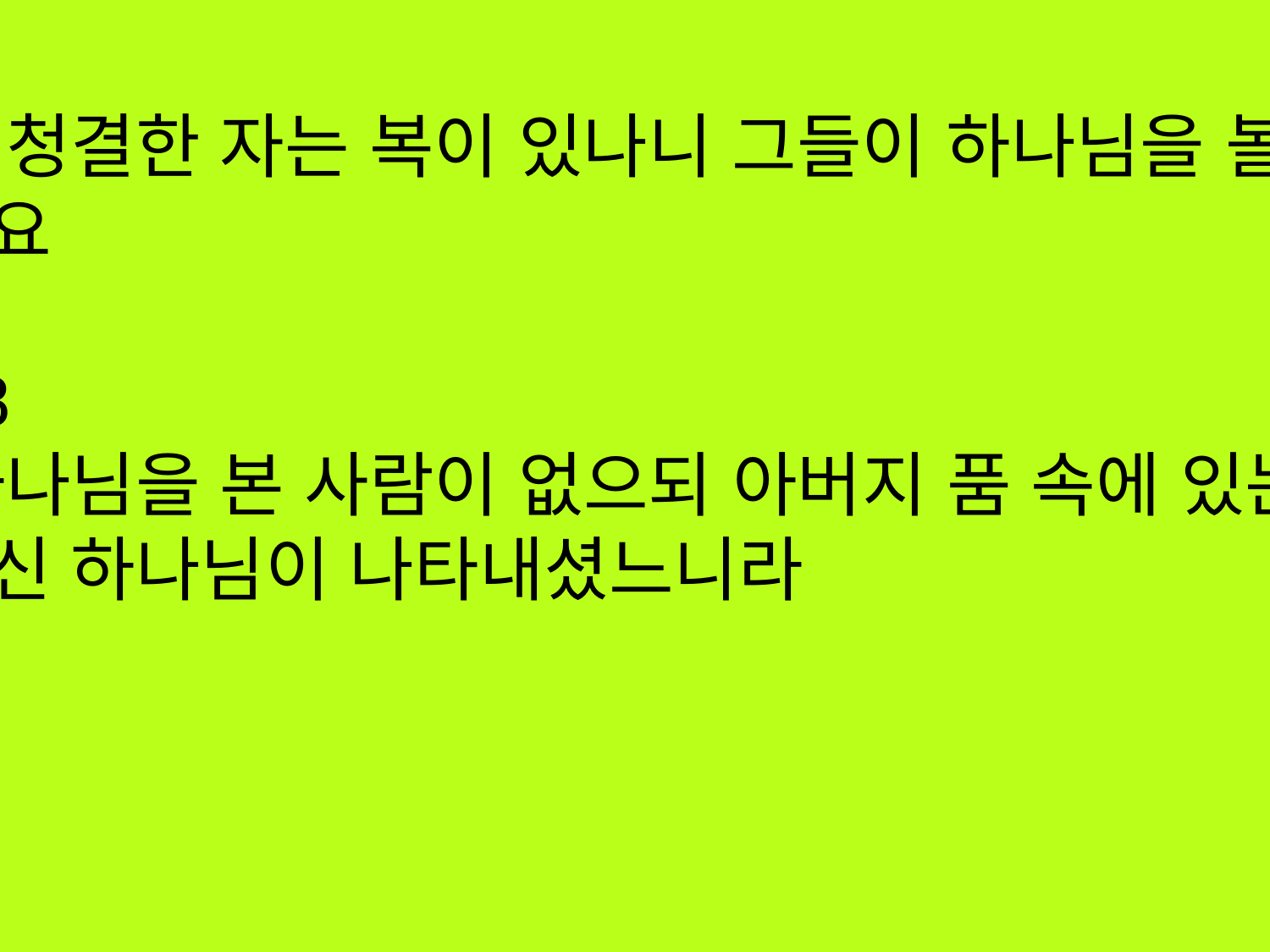

마5:8
마음이 청결한 자는 복이 있나니 그들이 하나님을 볼 것임이요

요1:18
본래 하나님을 본 사람이 없으되 아버지 품 속에 있는 독생하신 하나님이 나타내셨느니라